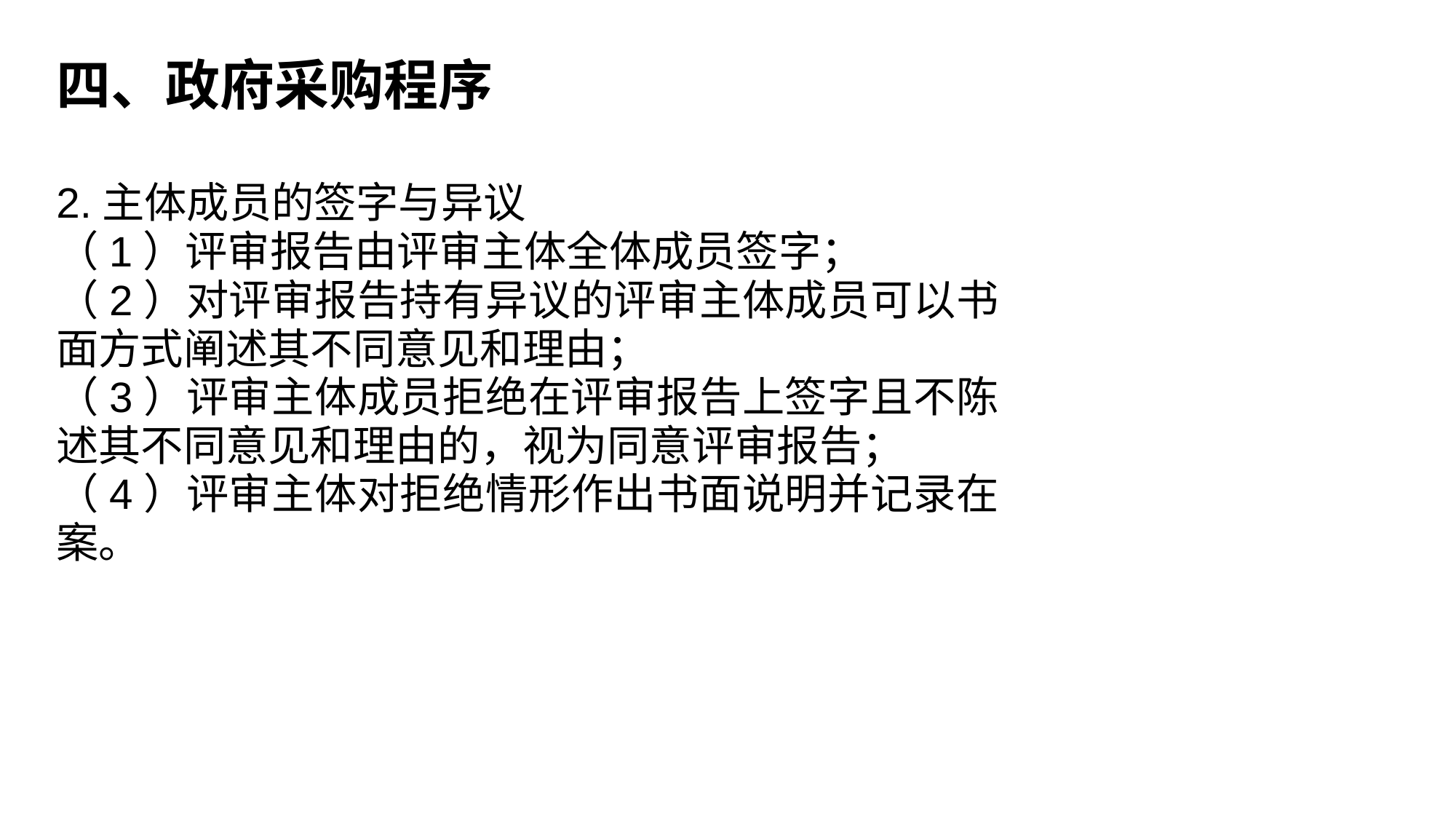

四、政府采购程序
2.主体成员的签字与异议
（1）评审报告由评审主体全体成员签字；
（2）对评审报告持有异议的评审主体成员可以书面方式阐述其不同意见和理由；
（3）评审主体成员拒绝在评审报告上签字且不陈述其不同意见和理由的，视为同意评审报告；
（4）评审主体对拒绝情形作出书面说明并记录在案。